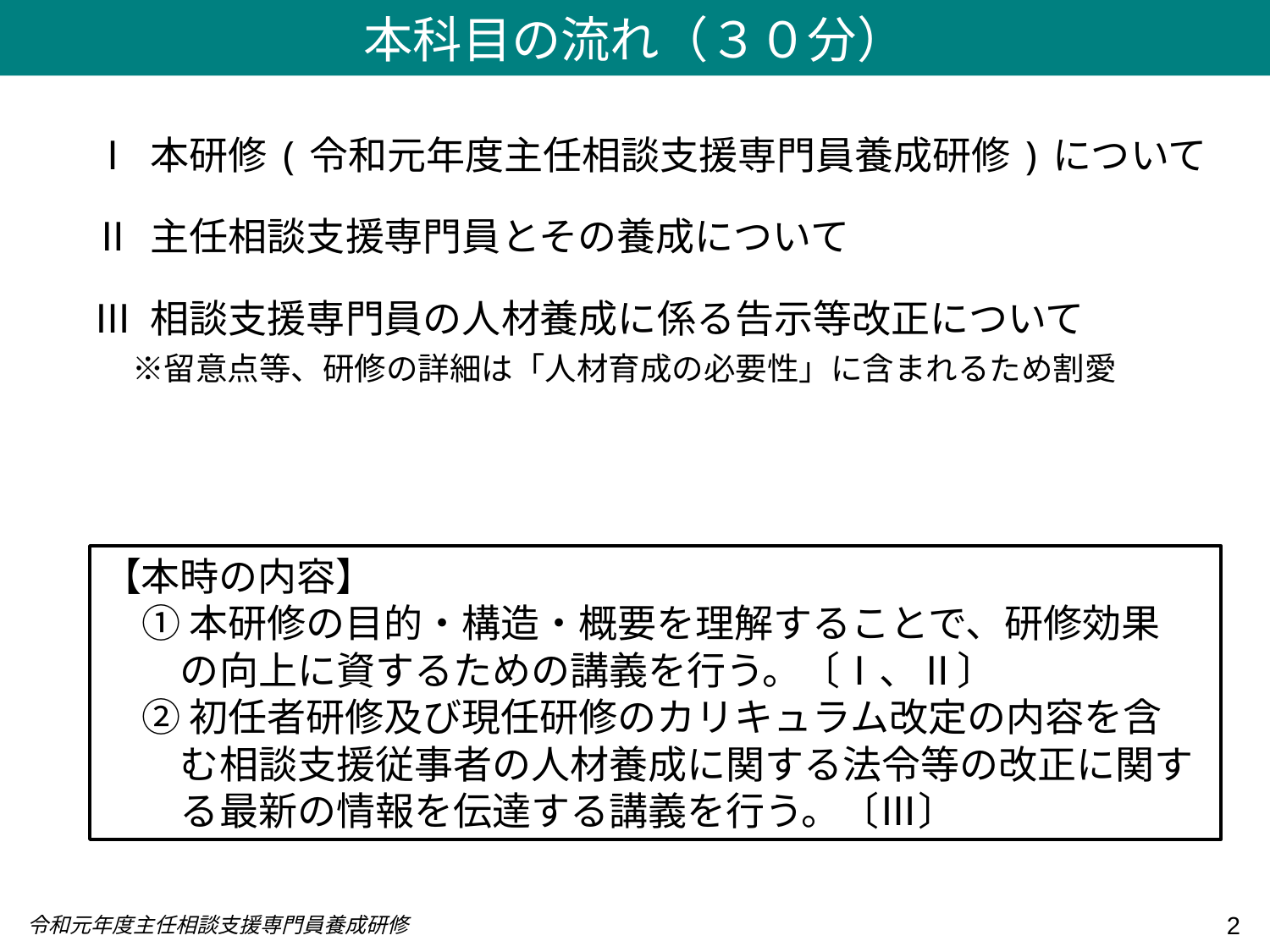

本科目の流れ（３０分）
Ⅰ 本研修(令和元年度主任相談支援専門員養成研修)について

Ⅱ 主任相談支援専門員とその養成について

Ⅲ 相談支援専門員の人材養成に係る告示等改正について
　※留意点等、研修の詳細は「人材育成の必要性」に含まれるため割愛
【本時の内容】
　① 本研修の目的・構造・概要を理解することで、研修効果
　　の向上に資するための講義を行う。〔Ⅰ、Ⅱ〕
　② 初任者研修及び現任研修のカリキュラム改定の内容を含
　　む相談支援従事者の人材養成に関する法令等の改正に関す
　　る最新の情報を伝達する講義を行う。〔Ⅲ〕
2
令和元年度主任相談支援専門員養成研修